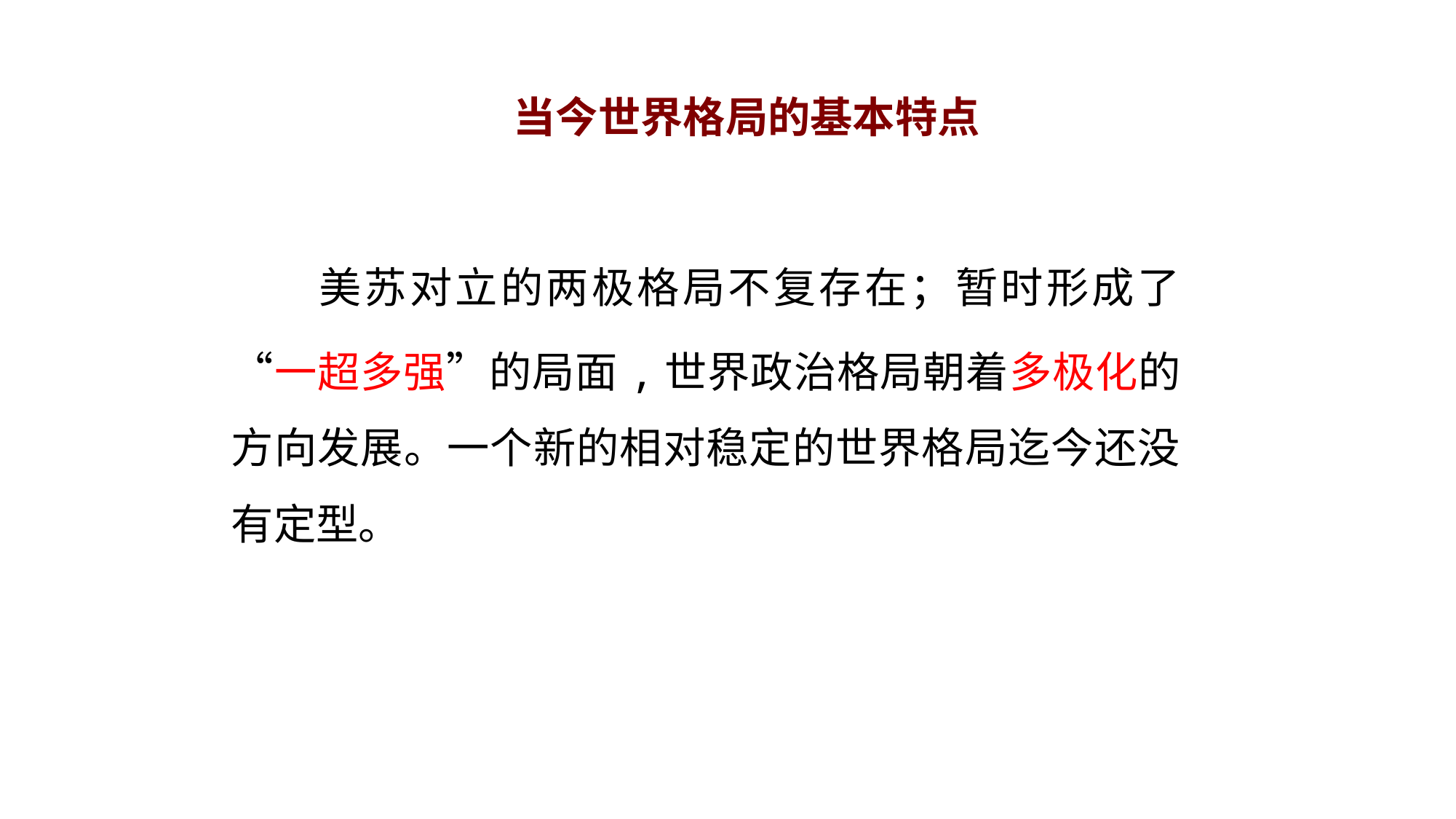

当今世界格局的基本特点
   美苏对立的两极格局不复存在；暂时形成了“一超多强”的局面,世界政治格局朝着多极化的方向发展。一个新的相对稳定的世界格局迄今还没有定型。